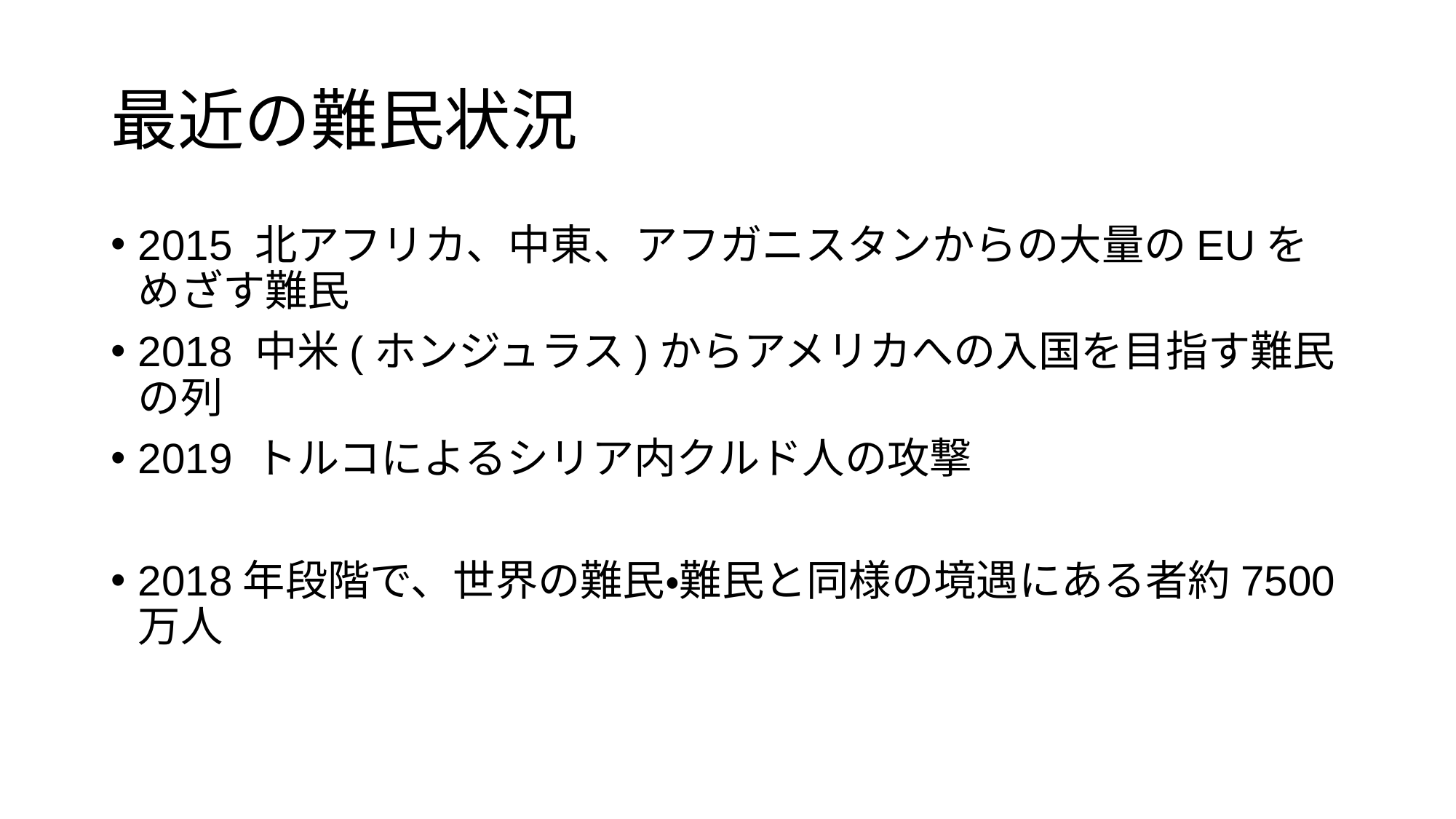

# 最近の難民状況
2015 北アフリカ、中東、アフガニスタンからの大量のEUをめざす難民
2018 中米(ホンジュラス)からアメリカへの入国を目指す難民の列
2019 トルコによるシリア内クルド人の攻撃

2018年段階で、世界の難民・難民と同様の境遇にある者約7500万人